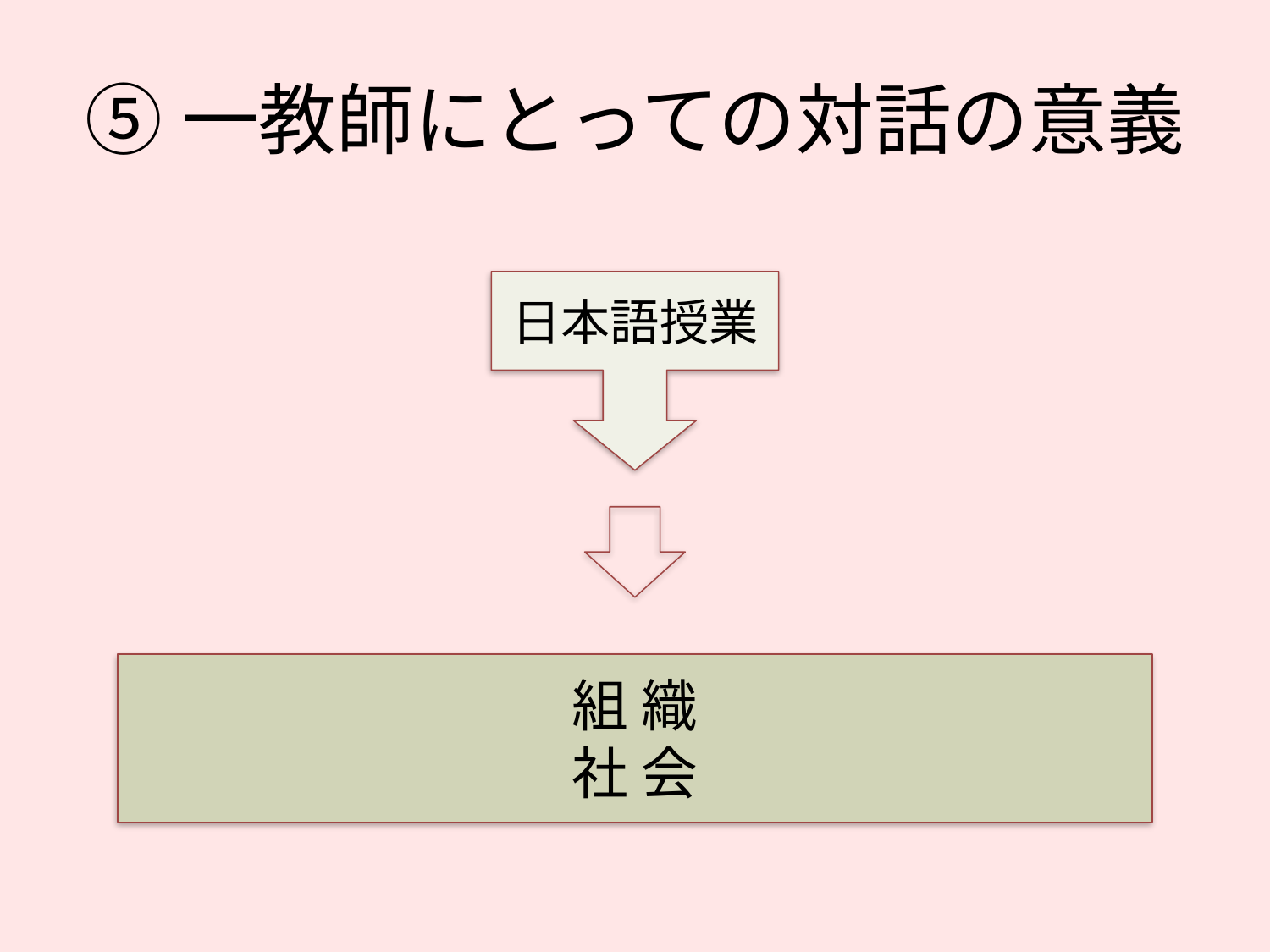

# ⑤一教師にとっての対話の意義
日本語授業

組 織
社 会